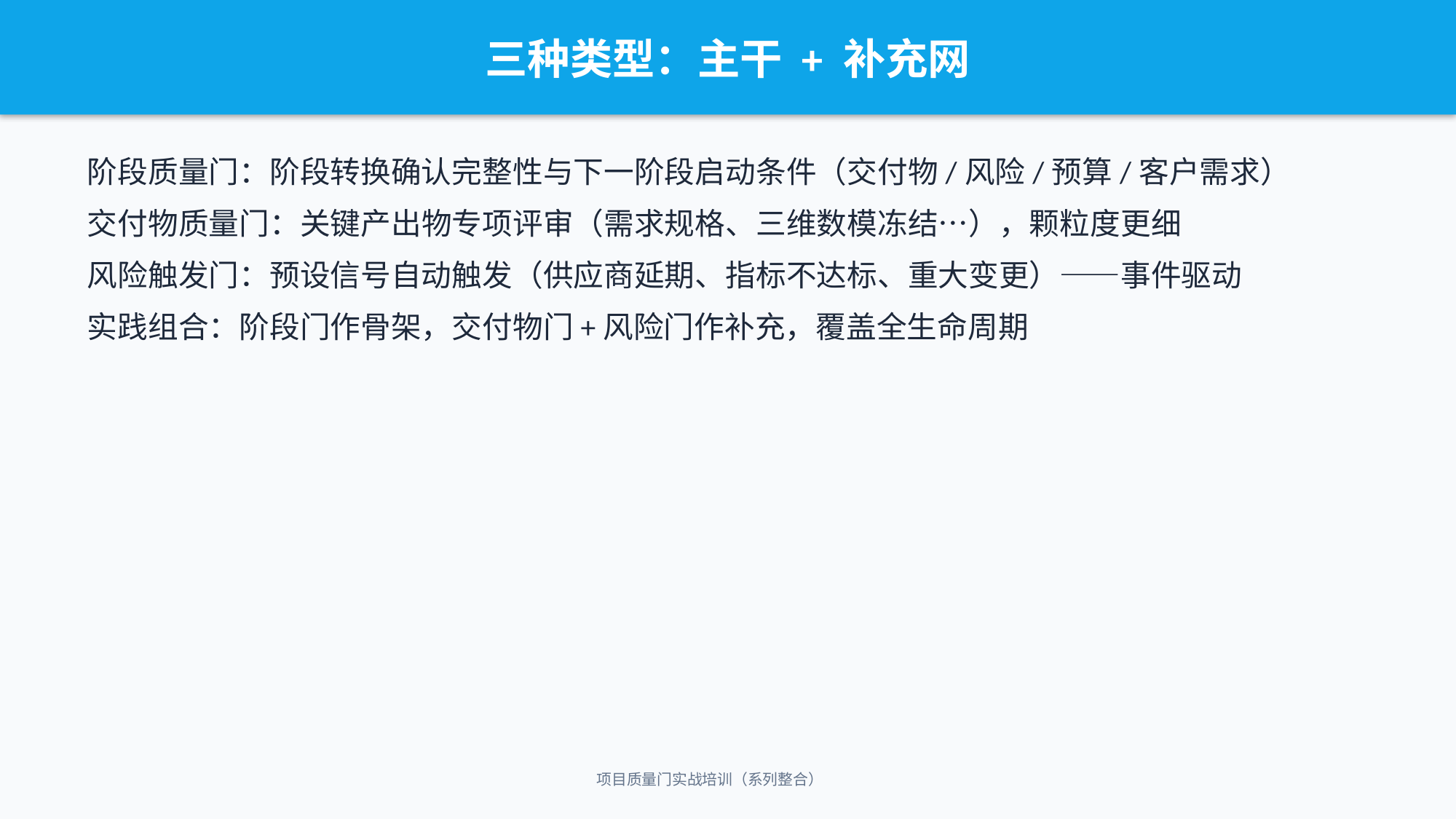

三种类型：主干 + 补充网
阶段质量门：阶段转换确认完整性与下一阶段启动条件（交付物/风险/预算/客户需求）
交付物质量门：关键产出物专项评审（需求规格、三维数模冻结…），颗粒度更细
风险触发门：预设信号自动触发（供应商延期、指标不达标、重大变更）——事件驱动
实践组合：阶段门作骨架，交付物门+风险门作补充，覆盖全生命周期
项目质量门实战培训（系列整合）